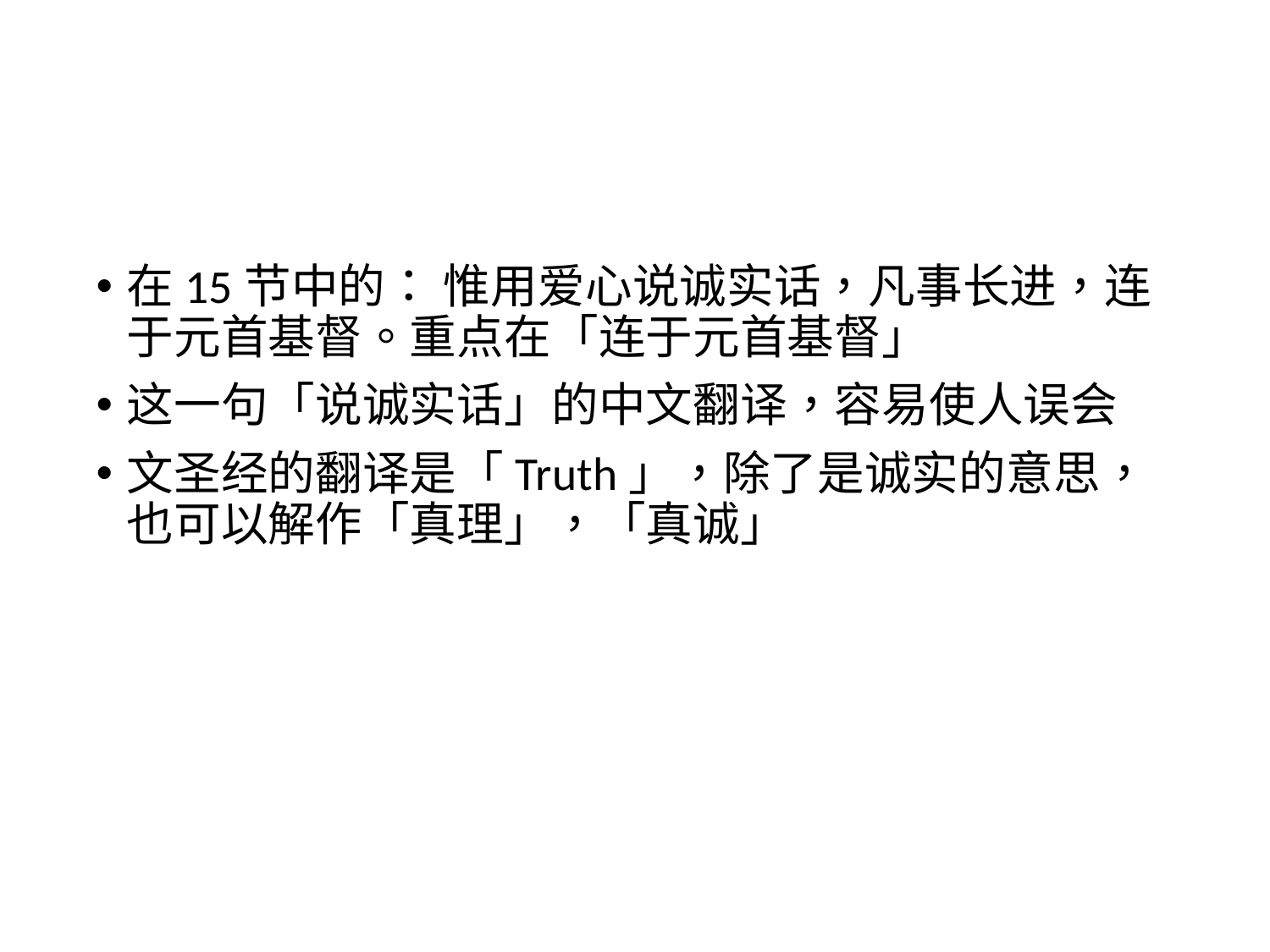

#
在15节中的： 惟用爱心说诚实话，凡事长进，连于元首基督。重点在「连于元首基督」
这一句「说诚实话」的中文翻译，容易使人误会
文圣经的翻译是「Truth」，除了是诚实的意思，也可以解作「真理」，「真诚」